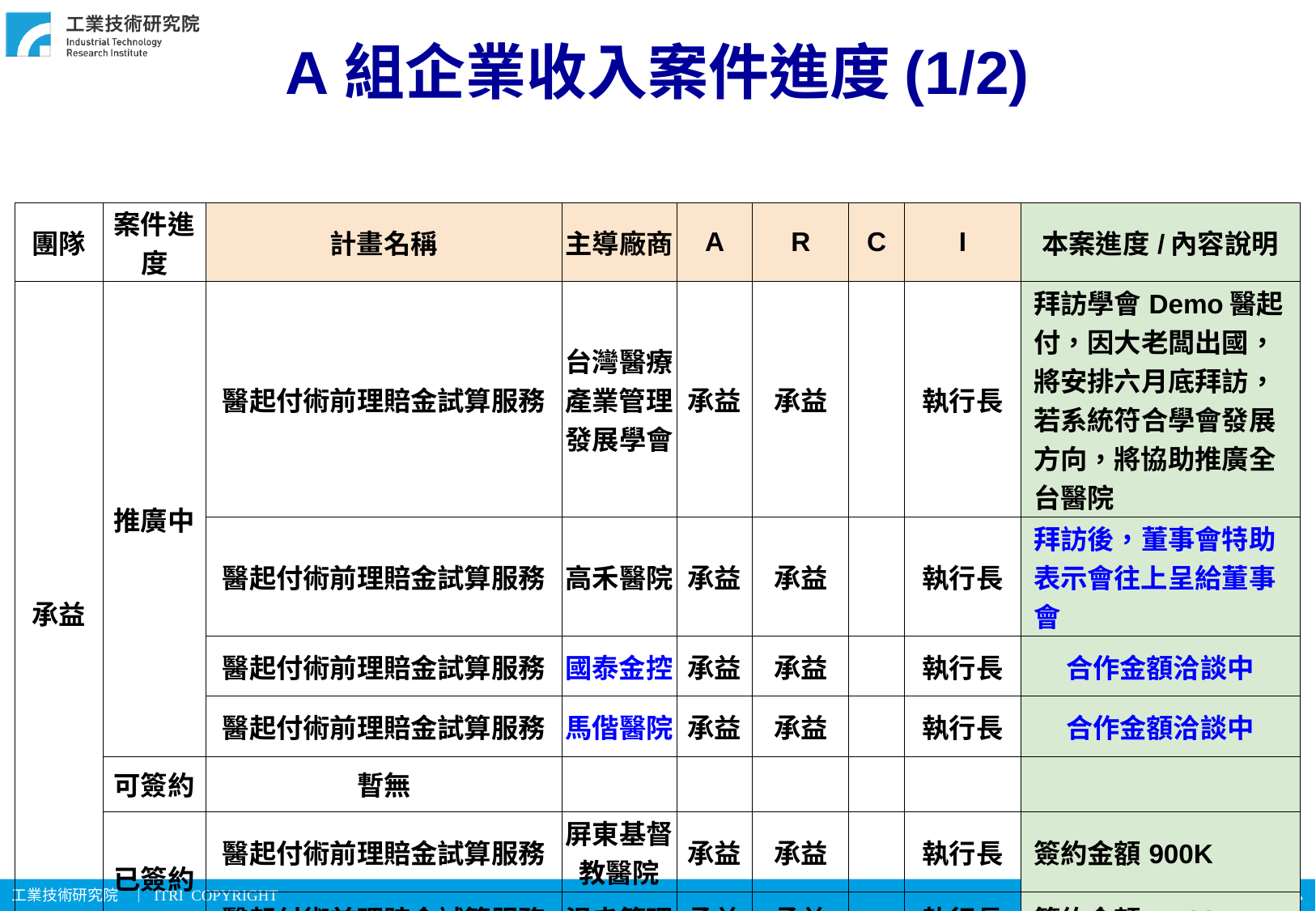

# A組企業收入案件進度(1/2)
| 團隊 | 案件進度 | 計畫名稱 | 主導廠商 | A | R | C | I | 本案進度/內容說明 |
| --- | --- | --- | --- | --- | --- | --- | --- | --- |
| 承益 | 推廣中 | 醫起付術前理賠金試算服務 | 台灣醫療產業管理發展學會 | 承益 | 承益 |  | 執行長 | 拜訪學會Demo醫起付，因大老闆出國，將安排六月底拜訪，若系統符合學會發展方向，將協助推廣全台醫院 |
|  |  | 醫起付術前理賠金試算服務 | 高禾醫院 | 承益 | 承益 |  | 執行長 | 拜訪後，董事會特助表示會往上呈給董事會 |
|  |  | 醫起付術前理賠金試算服務 | 國泰金控 | 承益 | 承益 |  | 執行長 | 合作金額洽談中 |
|  |  | 醫起付術前理賠金試算服務 | 馬偕醫院 | 承益 | 承益 |  | 執行長 | 合作金額洽談中 |
|  | 可簽約 | 暫無 |  |  |  |  |  |  |
|  | 已簽約 | 醫起付術前理賠金試算服務 | 屏東基督教醫院 | 承益 | 承益 |  | 執行長 | 簽約金額900K |
|  |  | 醫起付術前理賠金試算服務 | 浥丰管理 | 承益 | 承益 |  | 執行長 | 簽約金額1,428K |
24